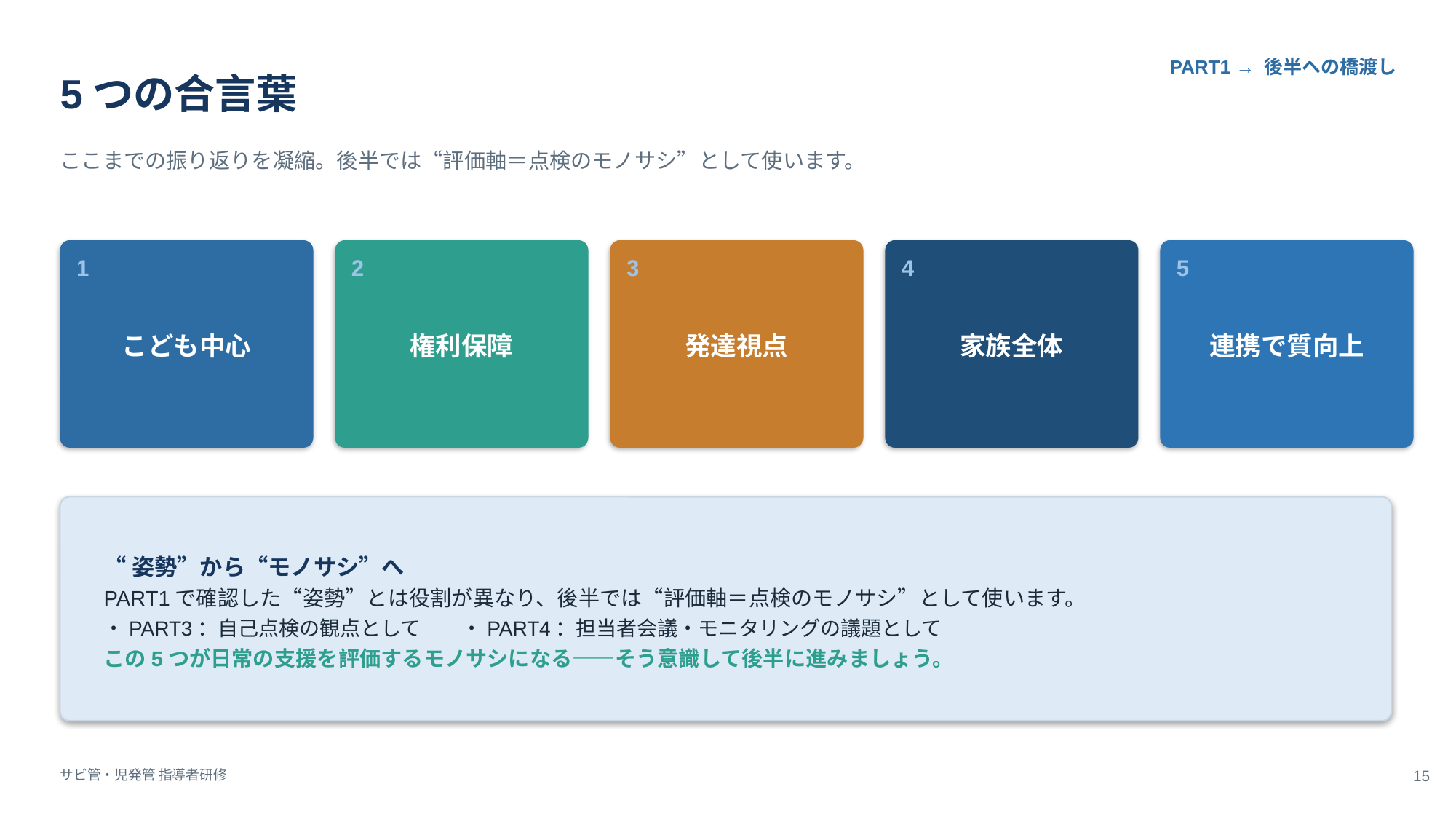

5つの合言葉
PART1 → 後半への橋渡し
ここまでの振り返りを凝縮。後半では“評価軸＝点検のモノサシ”として使います。

こども中心

権利保障

発達視点

家族全体

連携で質向上
1
2
3
4
5

“姿勢”から“モノサシ”へ
PART1で確認した“姿勢”とは役割が異なり、後半では“評価軸＝点検のモノサシ”として使います。
・PART3：自己点検の観点として　　・PART4：担当者会議・モニタリングの議題として
この5つが日常の支援を評価するモノサシになる――そう意識して後半に進みましょう。
サビ管・児発管 指導者研修
15